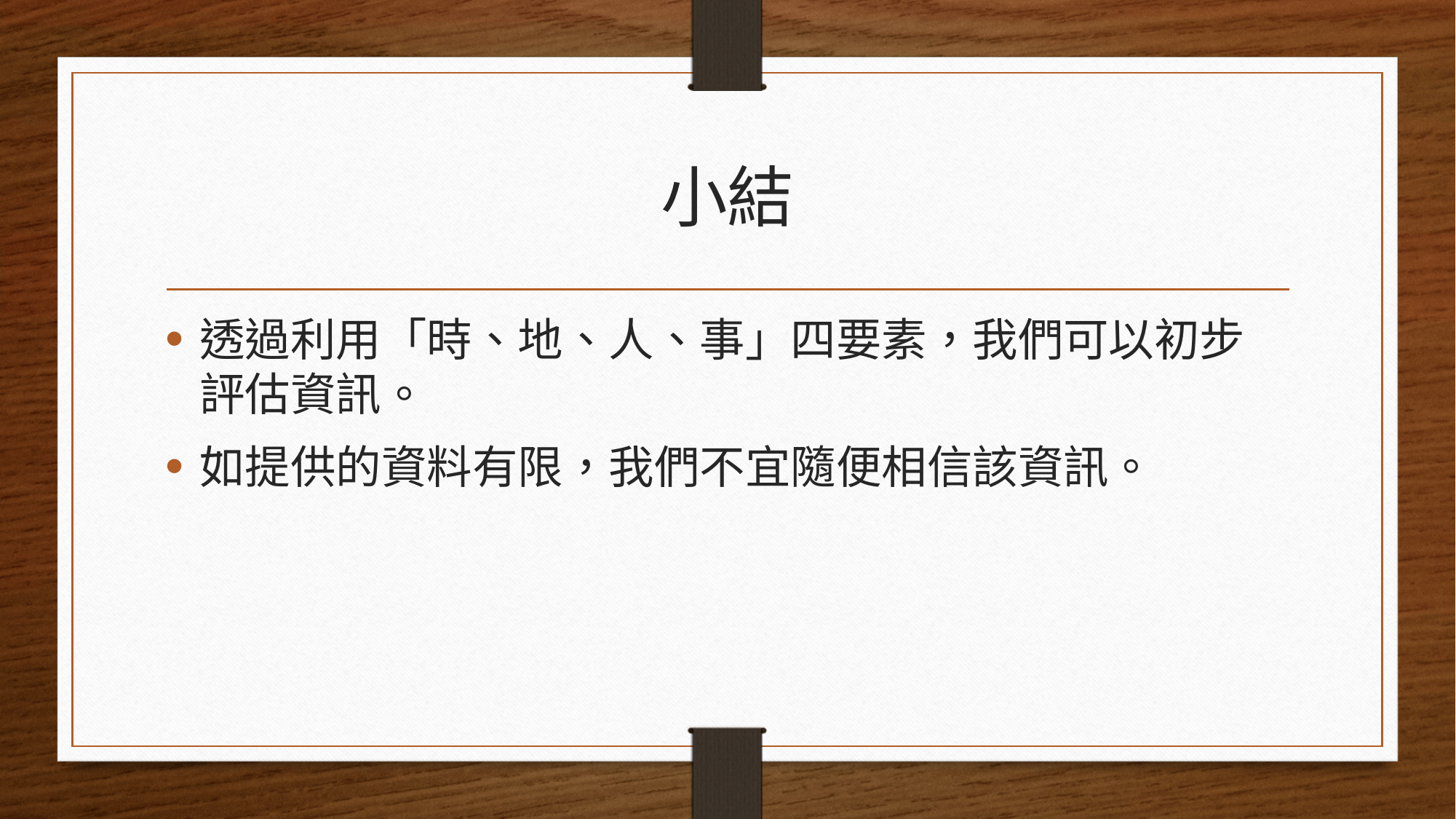

# 小結
透過利用「時、地、人、事」四要素，我們可以初步評估資訊。
如提供的資料有限，我們不宜隨便相信該資訊。